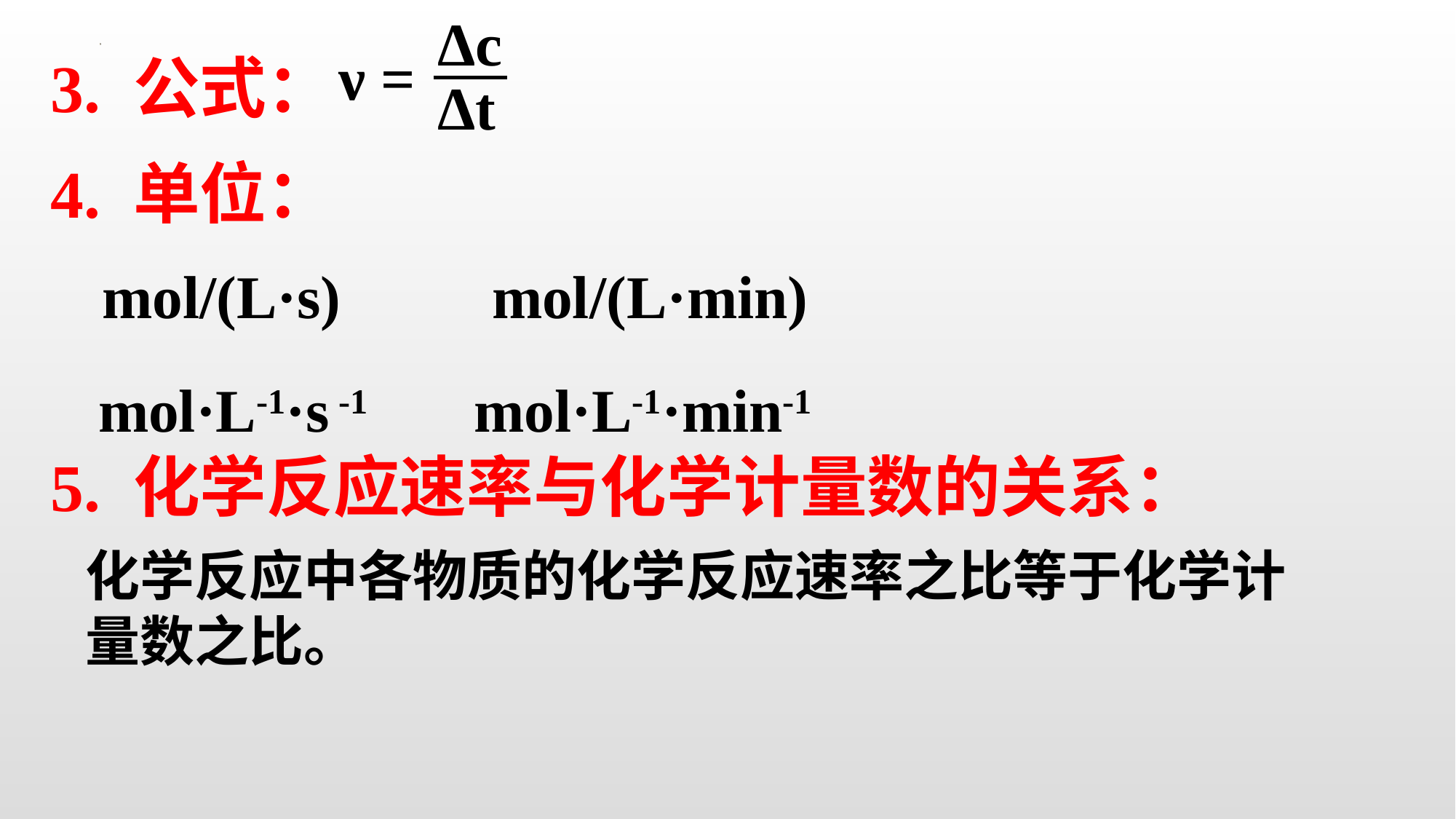

Δc
ν =
Δt
3. 公式：
4. 单位：
  mol/(L·s)          mol/(L·min)
   mol·L-1·s -1          mol·L-1·min-1
5. 化学反应速率与化学计量数的关系：
化学反应中各物质的化学反应速率之比等于化学计量数之比。